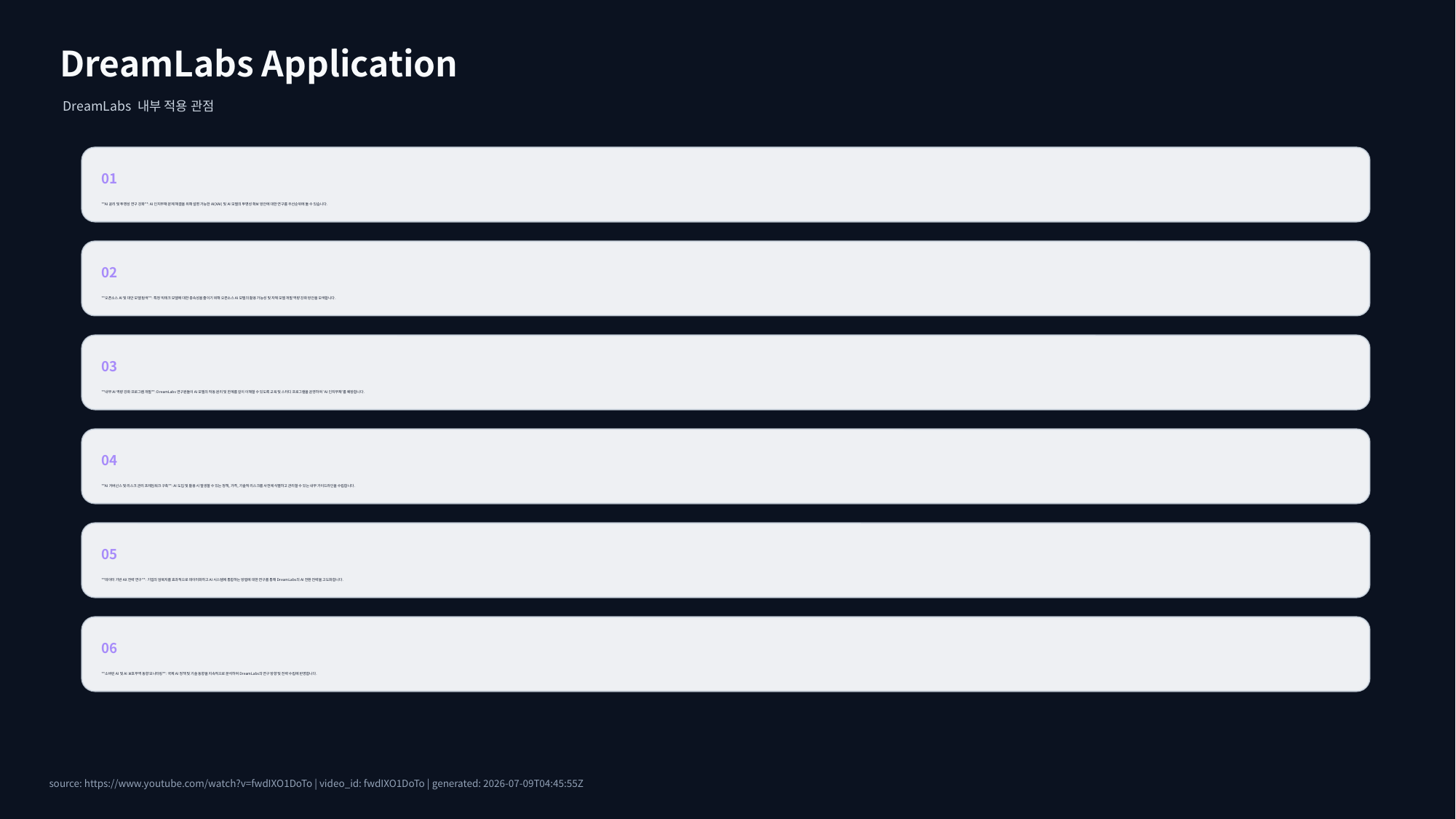

DreamLabs Application
DreamLabs 내부 적용 관점

01
**AI 윤리 및 투명성 연구 강화**: AI 인지부채 문제 해결을 위해 설명 가능한 AI(XAI) 및 AI 모델의 투명성 확보 방안에 대한 연구를 우선순위에 둘 수 있습니다.

02
**오픈소스 AI 및 대안 모델 탐색**: 특정 빅테크 모델에 대한 종속성을 줄이기 위해 오픈소스 AI 모델의 활용 가능성 및 자체 모델 개발 역량 강화 방안을 모색합니다.

03
**내부 AI 역량 강화 프로그램 개발**: DreamLabs 연구원들이 AI 모델의 작동 원리 및 한계를 깊이 이해할 수 있도록 교육 및 스터디 프로그램을 운영하여 'AI 인지부채'를 예방합니다.

04
**AI 거버넌스 및 리스크 관리 프레임워크 구축**: AI 도입 및 활용 시 발생할 수 있는 정책, 가격, 기술적 리스크를 사전에 식별하고 관리할 수 있는 내부 가이드라인을 수립합니다.

05
**데이터 기반 AX 전략 연구**: 기업의 암묵지를 효과적으로 데이터화하고 AI 시스템에 통합하는 방법에 대한 연구를 통해 DreamLabs의 AI 전환 전략을 고도화합니다.

06
**소버린 AI 및 AI 보호무역 동향 모니터링**: 국제 AI 정책 및 기술 동향을 지속적으로 분석하여 DreamLabs의 연구 방향 및 전략 수립에 반영합니다.
source: https://www.youtube.com/watch?v=fwdIXO1DoTo | video_id: fwdIXO1DoTo | generated: 2026-07-09T04:45:55Z